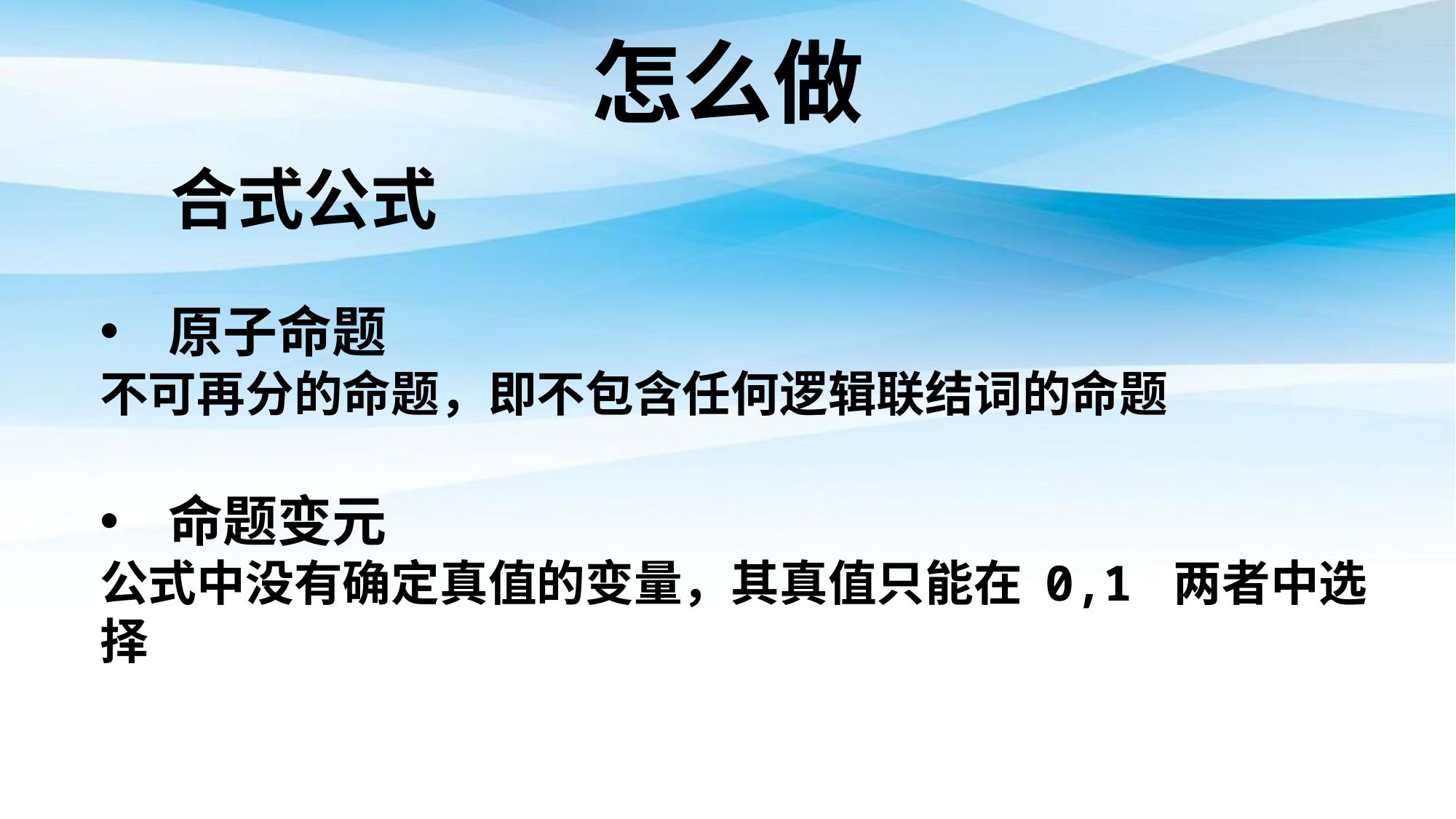

# 怎么做
合式公式

原子命题
不可再分的命题，即不包含任何逻辑联结词的命题

命题变元
公式中没有确定真值的变量，其真值只能在 0,1 两者中选择